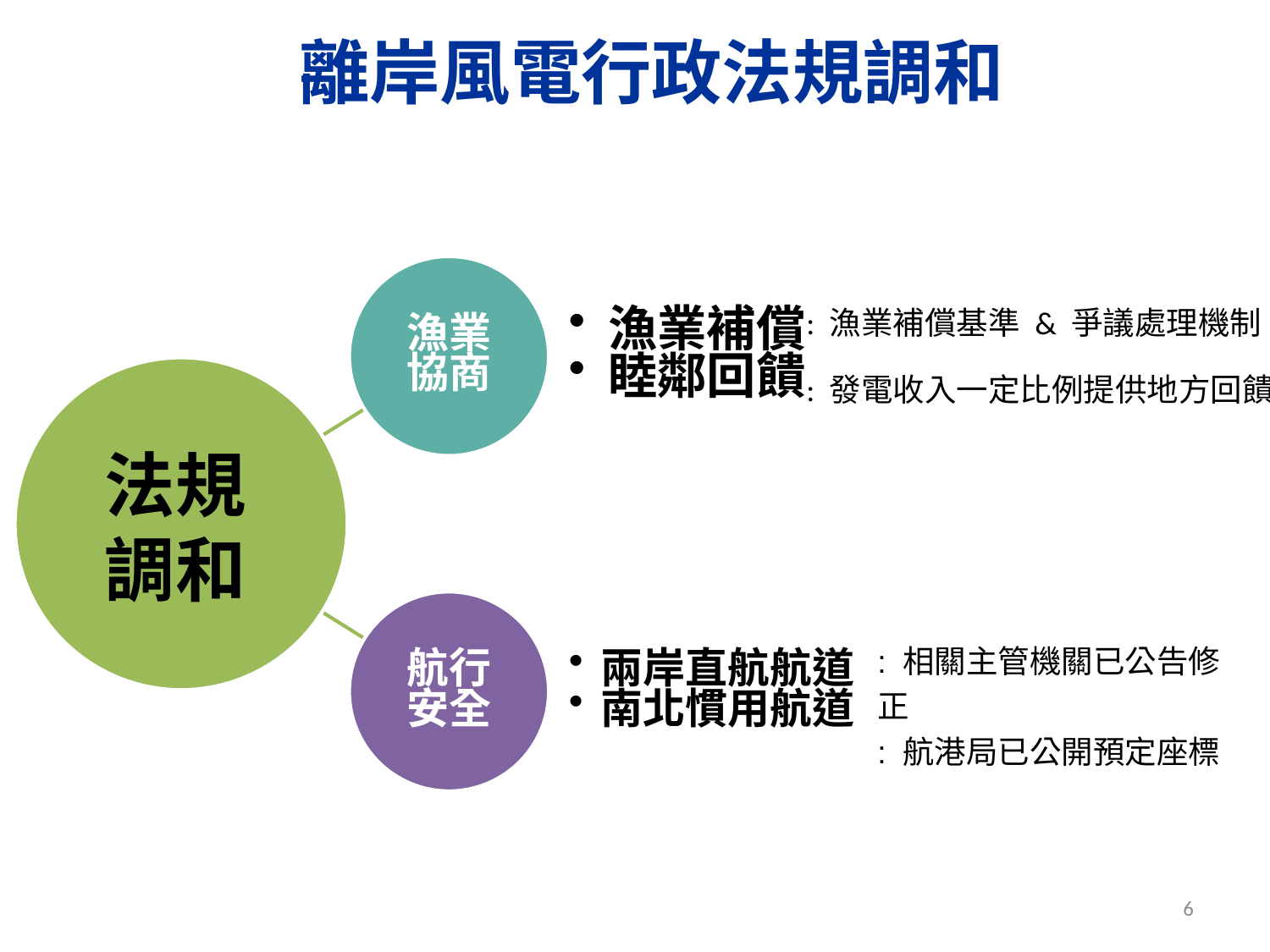

離岸風電行政法規調和
漁業
協商
漁業補償
睦鄰回饋
航行
安全
兩岸直航航道
南北慣用航道
: 漁業補償基準 & 爭議處理機制
: 發電收入一定比例提供地方回饋
法規
調和

: 相關主管機關已公告修正
: 航港局已公開預定座標
6